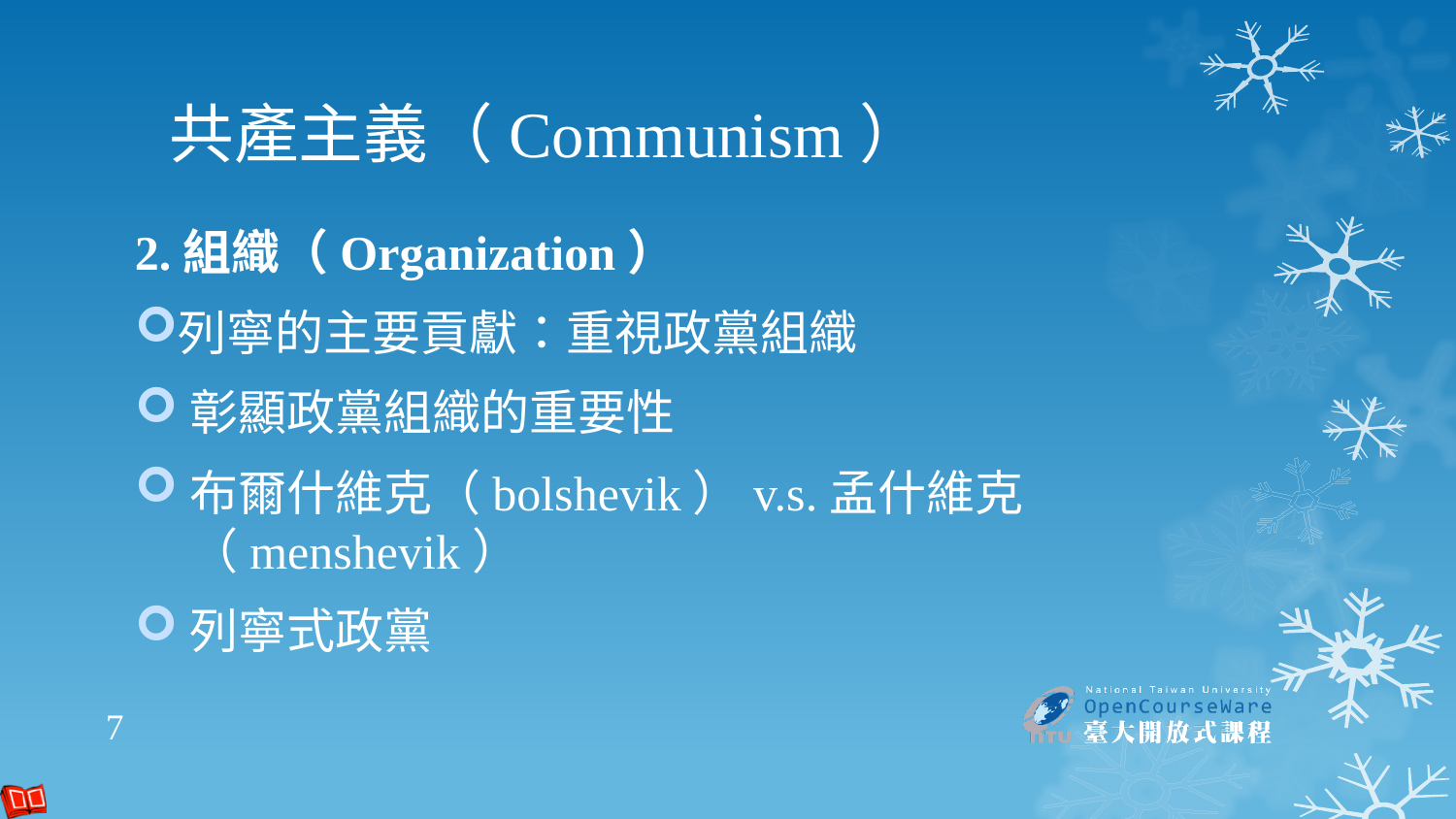

# 共產主義（Communism）
2.組織（Organization）
列寧的主要貢獻：重視政黨組織
彰顯政黨組織的重要性
布爾什維克（bolshevik）v.s.孟什維克（menshevik）
列寧式政黨

7